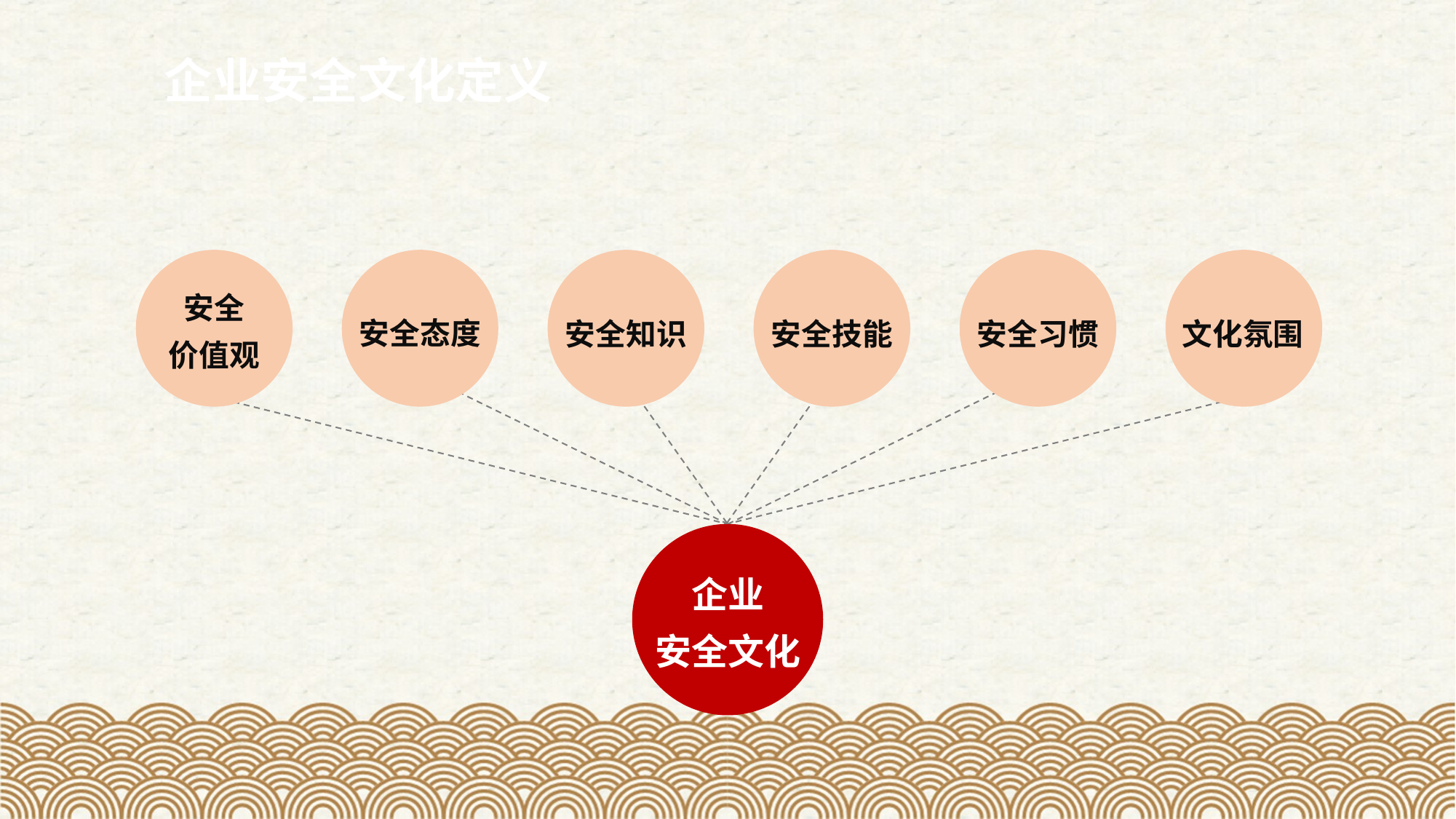

企业安全文化定义

安全
价值观
安全态度
安全知识
安全技能
文化氛围
安全习惯

企业
安全文化